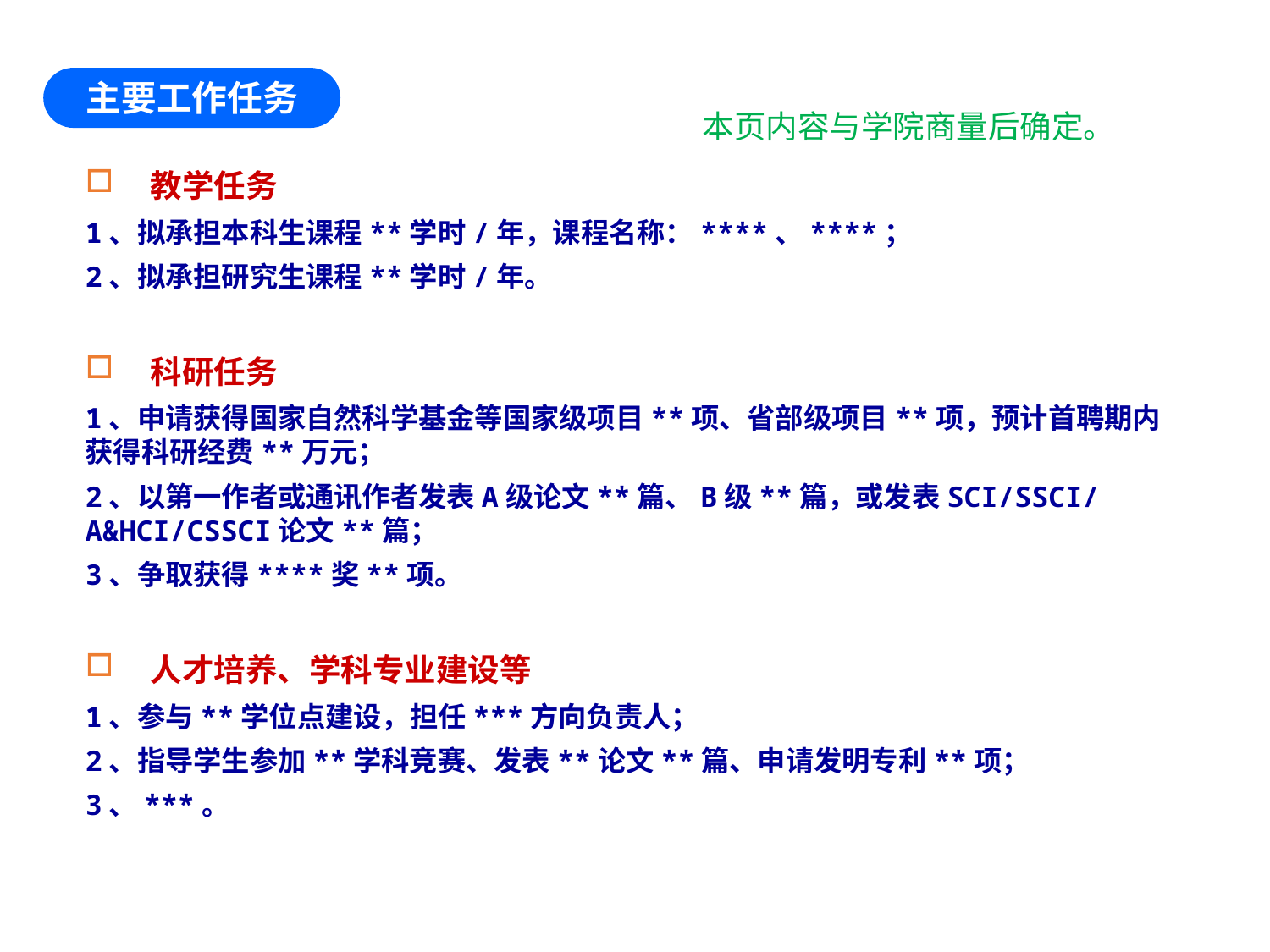

主要工作任务
本页内容与学院商量后确定。
教学任务
1、拟承担本科生课程**学时/年，课程名称：****、****；
2、拟承担研究生课程**学时/年。

科研任务
1、申请获得国家自然科学基金等国家级项目**项、省部级项目**项，预计首聘期内获得科研经费**万元；
2、以第一作者或通讯作者发表A级论文**篇、B级**篇，或发表SCI/SSCI/A&HCI/CSSCI论文**篇；
3、争取获得****奖**项。

人才培养、学科专业建设等
1、参与**学位点建设，担任***方向负责人；
2、指导学生参加**学科竞赛、发表**论文**篇、申请发明专利**项；
3、***。